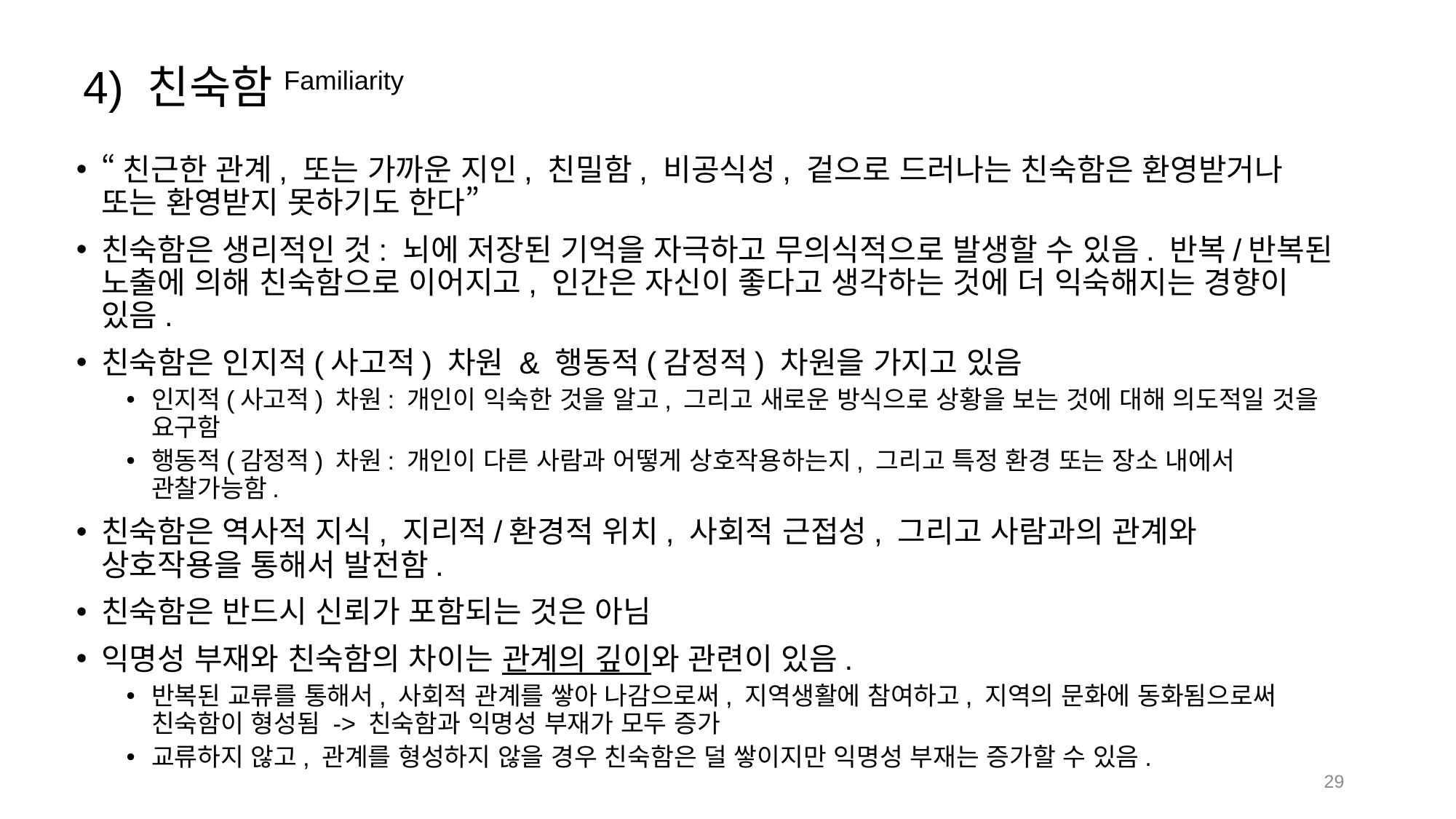

# 4) 친숙함Familiarity
“친근한 관계, 또는 가까운 지인, 친밀함, 비공식성, 겉으로 드러나는 친숙함은 환영받거나 또는 환영받지 못하기도 한다”
친숙함은 생리적인 것: 뇌에 저장된 기억을 자극하고 무의식적으로 발생할 수 있음. 반복/반복된 노출에 의해 친숙함으로 이어지고, 인간은 자신이 좋다고 생각하는 것에 더 익숙해지는 경향이 있음.
친숙함은 인지적(사고적) 차원 & 행동적(감정적) 차원을 가지고 있음
인지적(사고적) 차원: 개인이 익숙한 것을 알고, 그리고 새로운 방식으로 상황을 보는 것에 대해 의도적일 것을 요구함
행동적(감정적) 차원: 개인이 다른 사람과 어떻게 상호작용하는지, 그리고 특정 환경 또는 장소 내에서 관찰가능함.
친숙함은 역사적 지식, 지리적/환경적 위치, 사회적 근접성, 그리고 사람과의 관계와 상호작용을 통해서 발전함.
친숙함은 반드시 신뢰가 포함되는 것은 아님
익명성 부재와 친숙함의 차이는 관계의 깊이와 관련이 있음.
반복된 교류를 통해서, 사회적 관계를 쌓아 나감으로써, 지역생활에 참여하고, 지역의 문화에 동화됨으로써 친숙함이 형성됨 -> 친숙함과 익명성 부재가 모두 증가
교류하지 않고, 관계를 형성하지 않을 경우 친숙함은 덜 쌓이지만 익명성 부재는 증가할 수 있음.
29